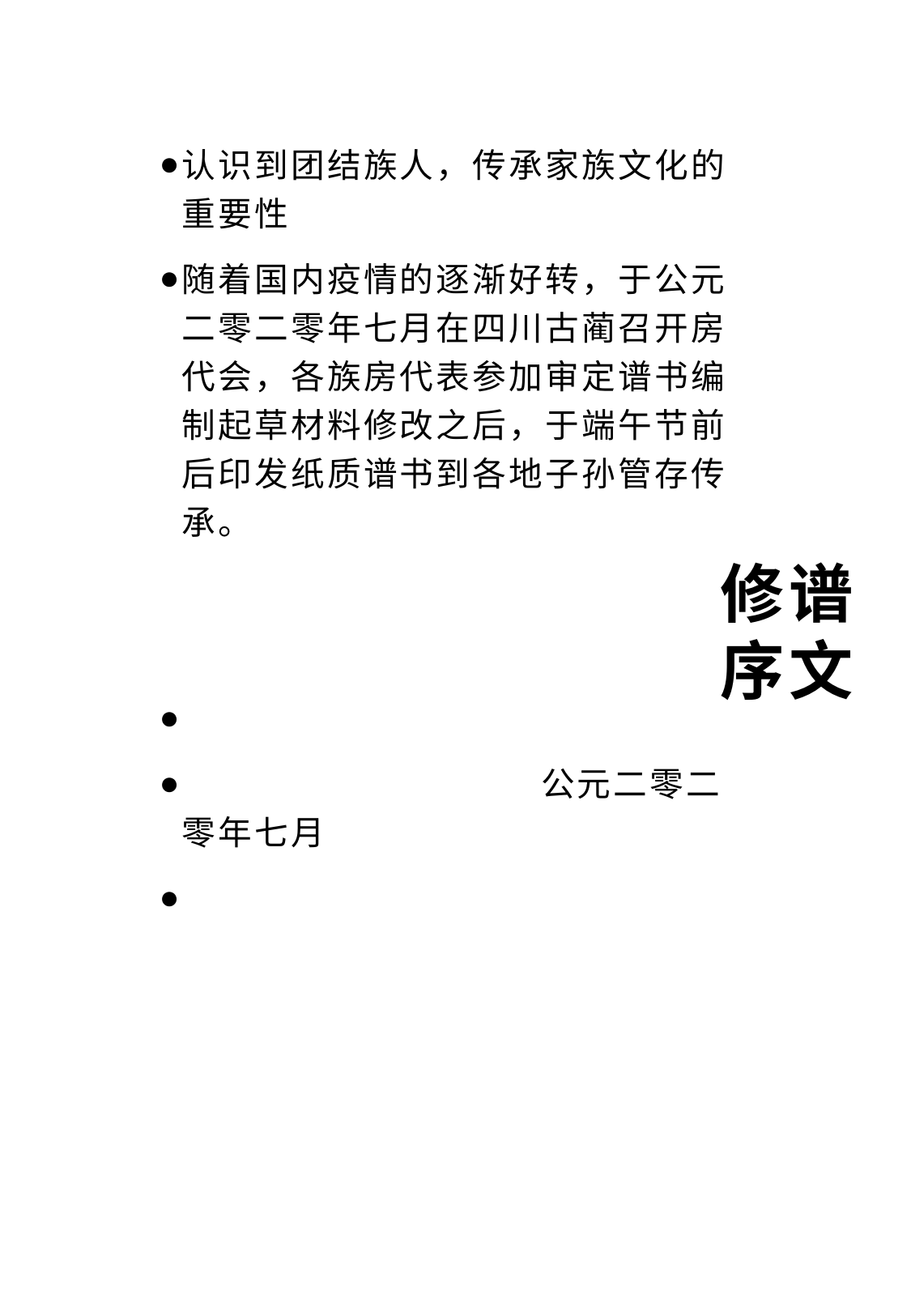

认识到团结族人，传承家族文化的重要性
随着国内疫情的逐渐好转，于公元二零二零年七月在四川古蔺召开房代会，各族房代表参加审定谱书编制起草材料修改之后，于端午节前后印发纸质谱书到各地子孙管存传承。

                                   公元二零二零年七月

修谱序文